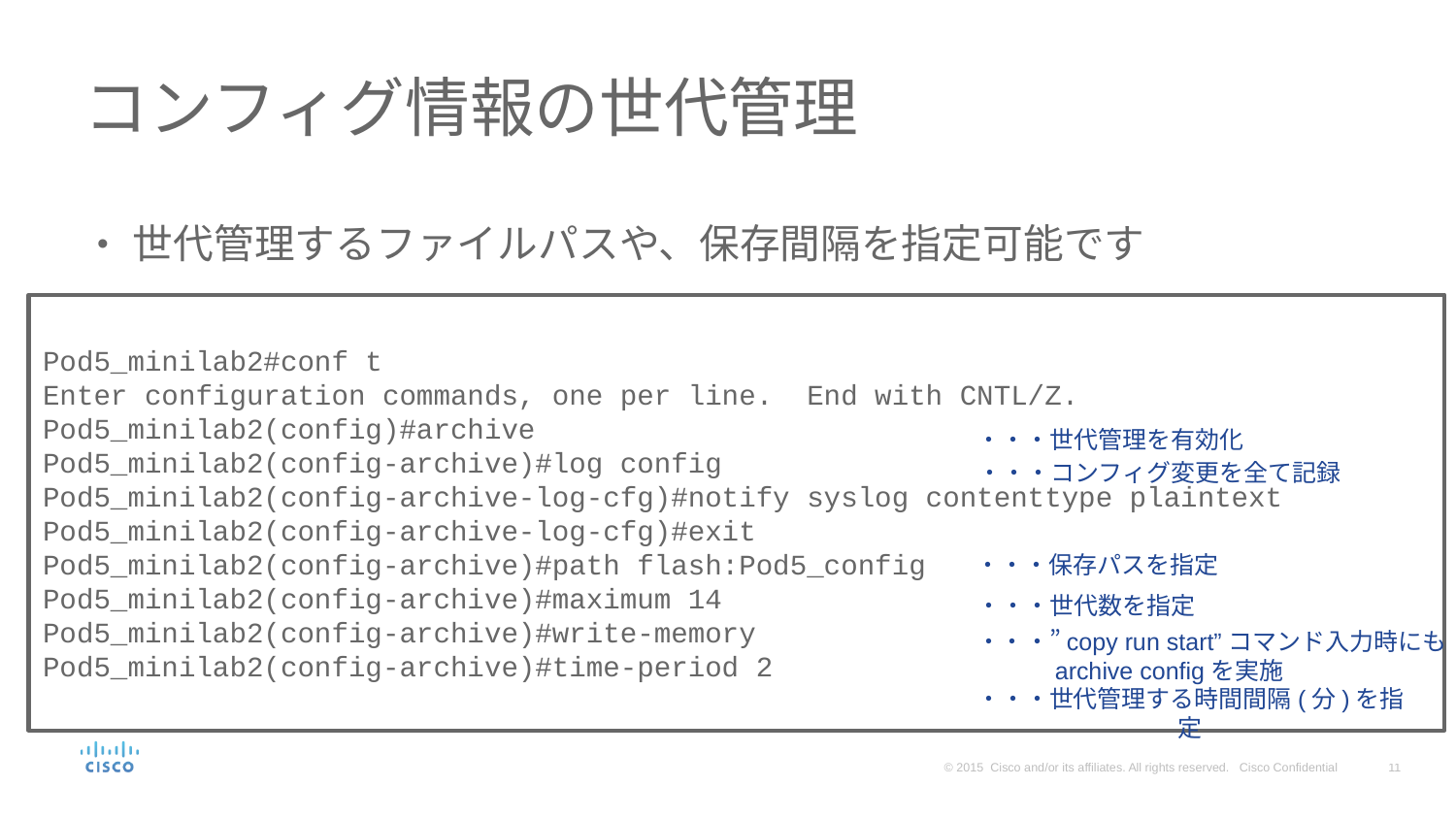

# コンフィグ情報の世代管理
世代管理するファイルパスや、保存間隔を指定可能です
Pod5_minilab2#conf t
Enter configuration commands, one per line.  End with CNTL/Z.
Pod5_minilab2(config)#archive
Pod5_minilab2(config-archive)#log config
Pod5_minilab2(config-archive-log-cfg)#notify syslog contenttype plaintext
Pod5_minilab2(config-archive-log-cfg)#exit
Pod5_minilab2(config-archive)#path flash:Pod5_config
Pod5_minilab2(config-archive)#maximum 14
Pod5_minilab2(config-archive)#write-memory
Pod5_minilab2(config-archive)#time-period 2
・・・世代管理を有効化
・・・コンフィグ変更を全て記録
・・・保存パスを指定
・・・世代数を指定
・・・”copy run start”コマンド入力時にも
　　　archive configを実施
・・・世代管理する時間間隔(分)を指定